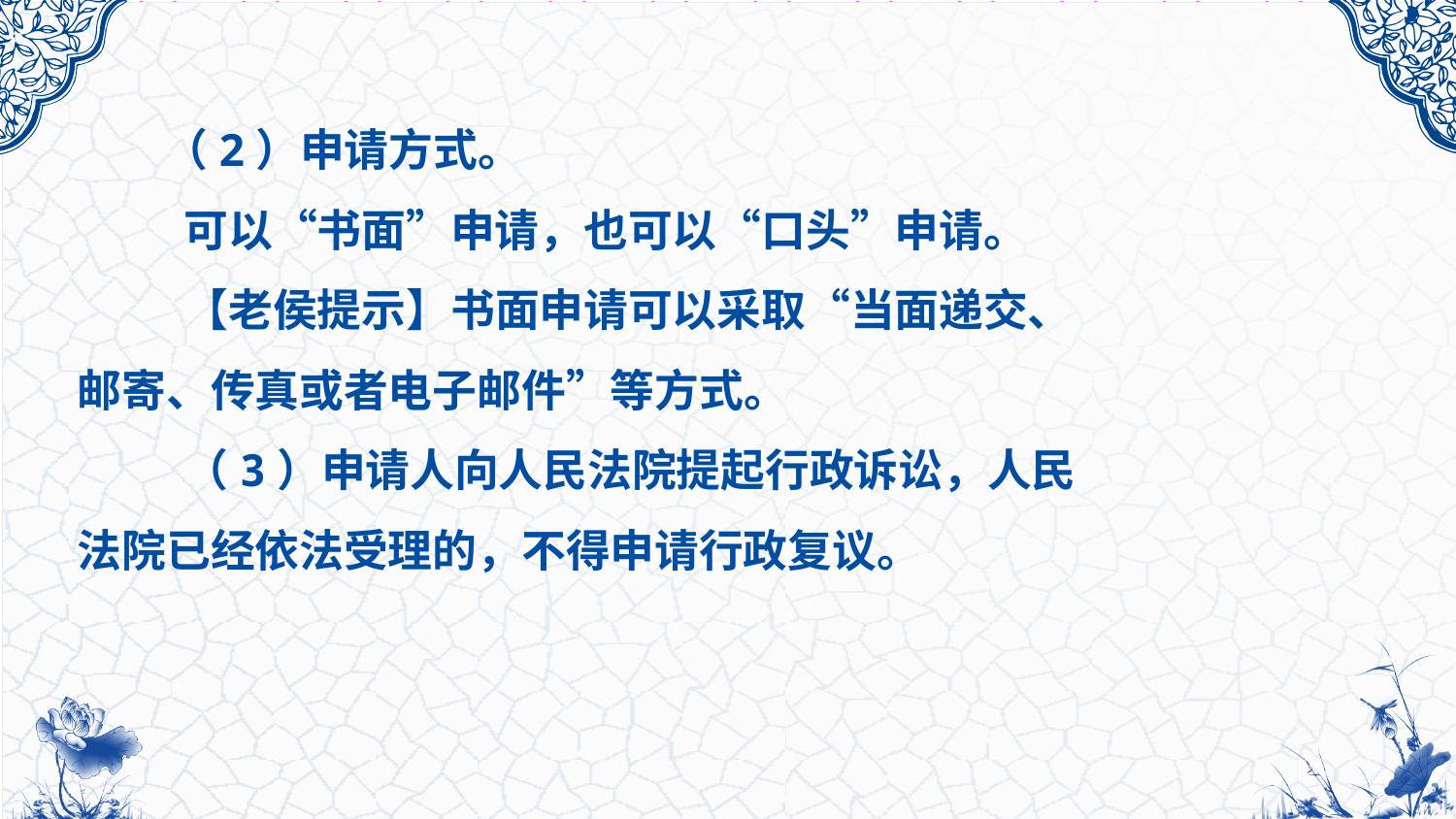

（2）申请方式。
 可以“书面”申请，也可以“口头”申请。
 【老侯提示】书面申请可以采取“当面递交、邮寄、传真或者电子邮件”等方式。
 （3）申请人向人民法院提起行政诉讼，人民法院已经依法受理的，不得申请行政复议。